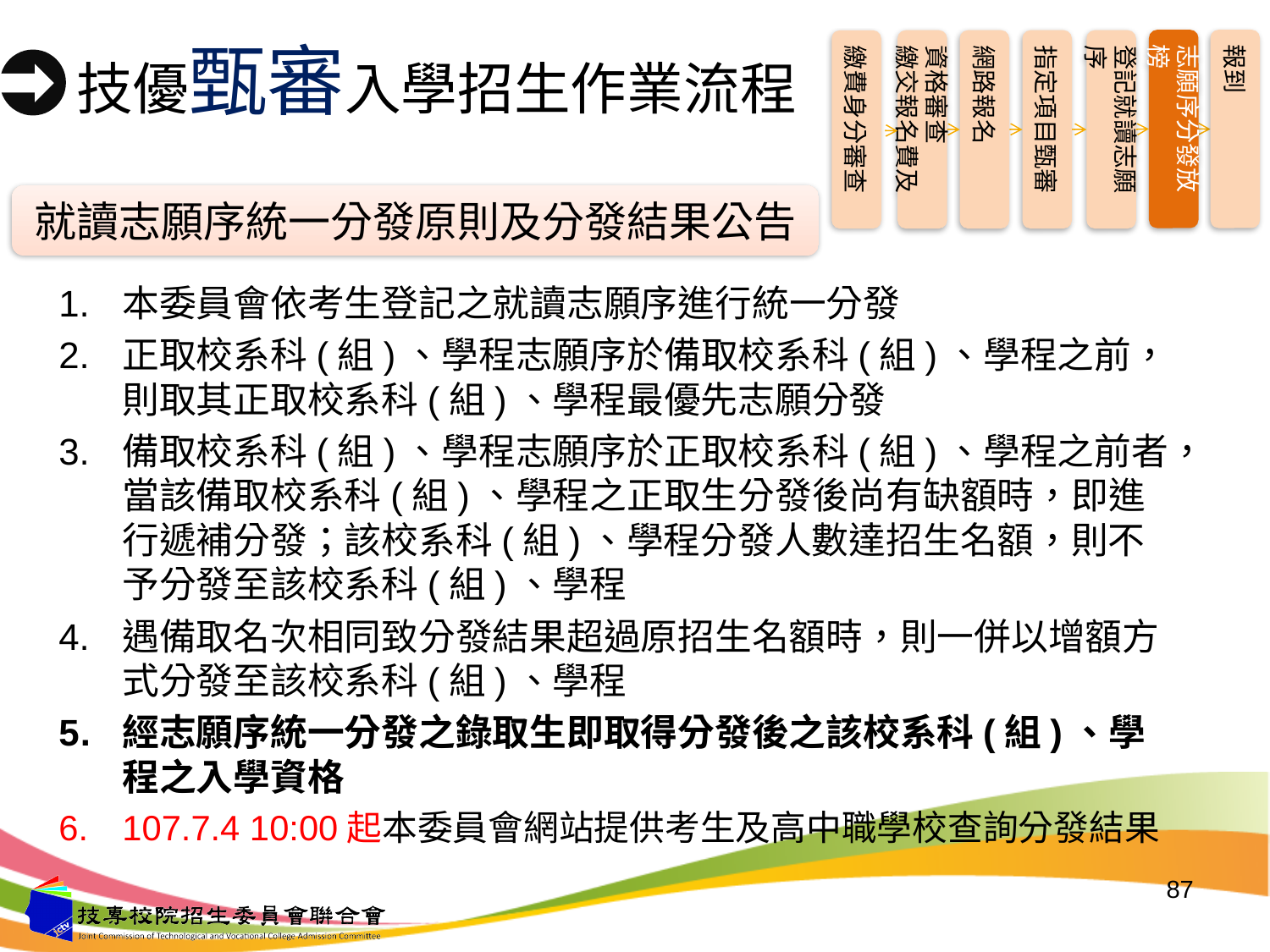

志願序分發放榜
報到
資格審查
繳交報名費及
網路報名
指定項目甄審
登記就讀志願序
繳費身分審查
# 技優甄審入學招生作業流程

就讀志願序統一分發原則及分發結果公告
本委員會依考生登記之就讀志願序進行統一分發
正取校系科(組)、學程志願序於備取校系科(組)、學程之前，則取其正取校系科(組)、學程最優先志願分發
備取校系科(組)、學程志願序於正取校系科(組)、學程之前者，當該備取校系科(組)、學程之正取生分發後尚有缺額時，即進行遞補分發；該校系科(組)、學程分發人數達招生名額，則不予分發至該校系科(組)、學程
遇備取名次相同致分發結果超過原招生名額時，則一併以增額方式分發至該校系科(組)、學程
經志願序統一分發之錄取生即取得分發後之該校系科(組)、學程之入學資格
107.7.4 10:00起本委員會網站提供考生及高中職學校查詢分發結果
87